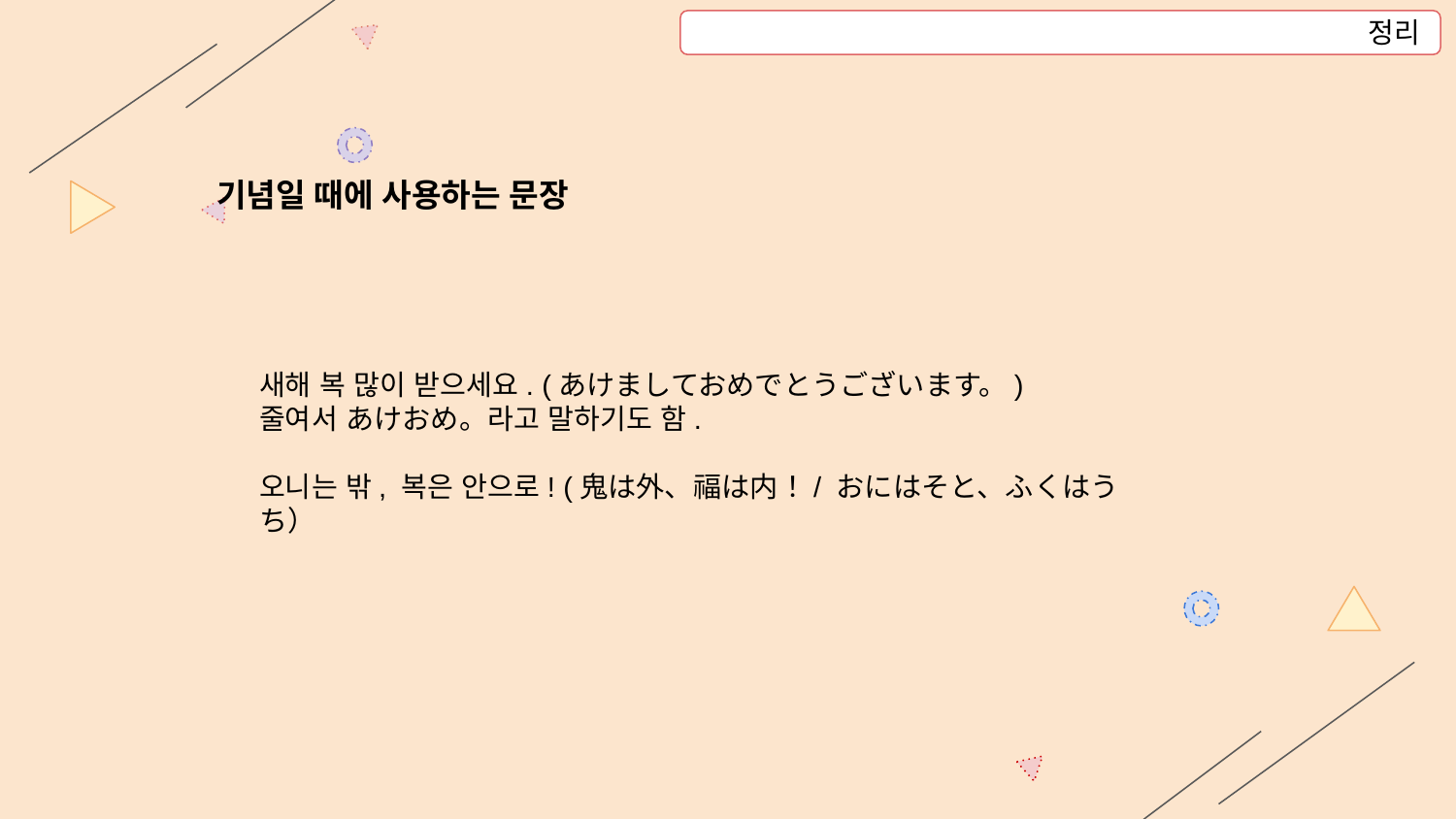

정리

기념일 때에 사용하는 문장

새해 복 많이 받으세요. (あけましておめでとうございます。)
줄여서 あけおめ。라고 말하기도 함.

오니는 밖, 복은 안으로! (鬼は外、福は内！/ おにはそと、ふくはうち）